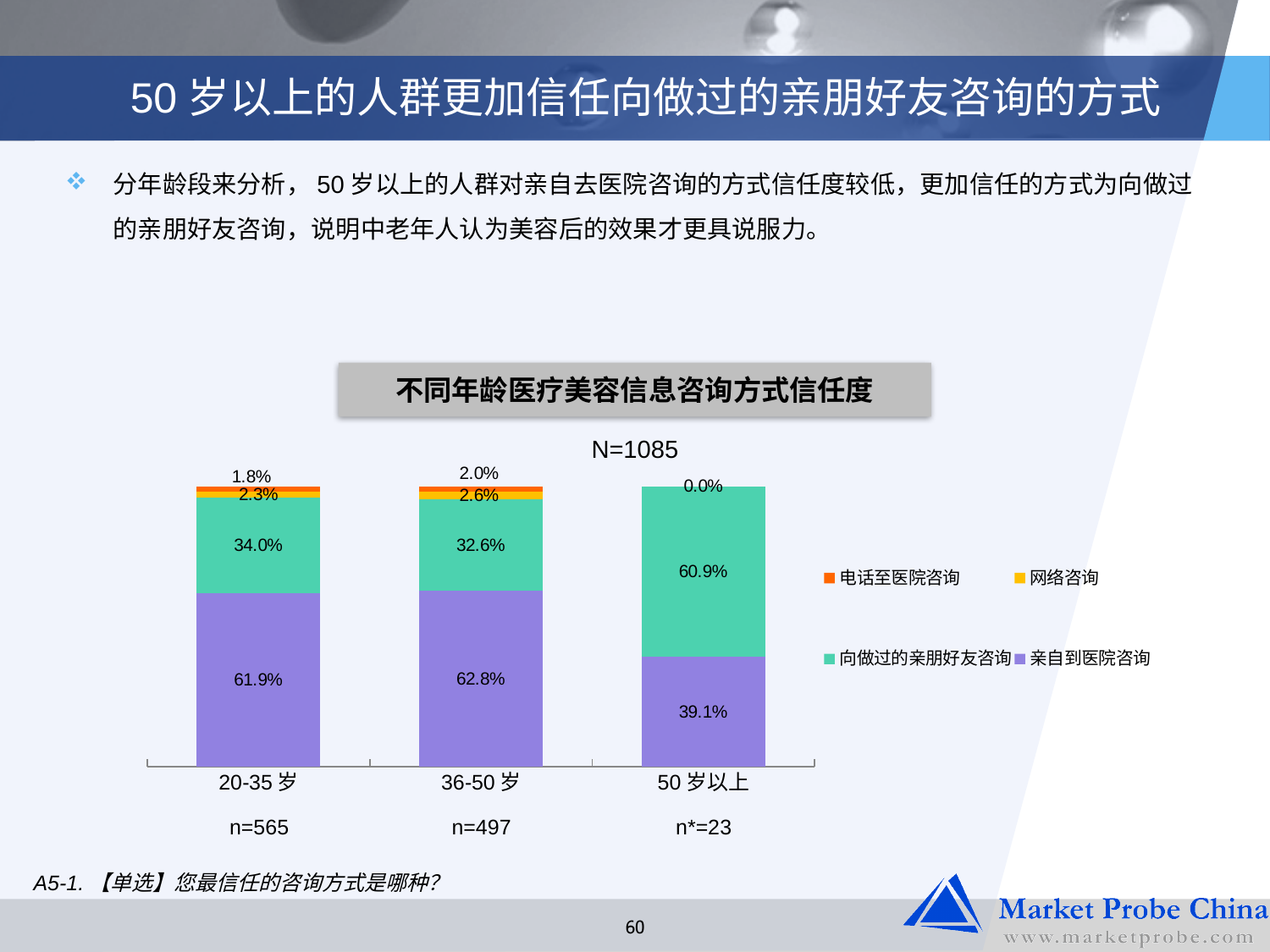

# 50岁以上的人群更加信任向做过的亲朋好友咨询的方式
分年龄段来分析，50岁以上的人群对亲自去医院咨询的方式信任度较低，更加信任的方式为向做过的亲朋好友咨询，说明中老年人认为美容后的效果才更具说服力。
不同年龄医疗美容信息咨询方式信任度

### Chart

| Category | 亲自到医院咨询 | 向做过的亲朋好友咨询 | 网络咨询 | 电话至医院咨询 |
|---|---|---|---|---|
| 20-35岁 | 0.6194690265486729 | 0.3398230088495578 | 0.023008849557522134 | 0.017699115044247787 |
| 36-50岁 | 0.6277665995975856 | 0.3259557344064386 | 0.0261569416498994 | 0.02012072434607644 |
| 50岁以上 | 0.39130434782608714 | 0.6086956521739137 | 0.0 | 0.0 |
N=1085
| n=565 | n=497 | n\*=23 |
| --- | --- | --- |
A5-1.【单选】您最信任的咨询方式是哪种？
60